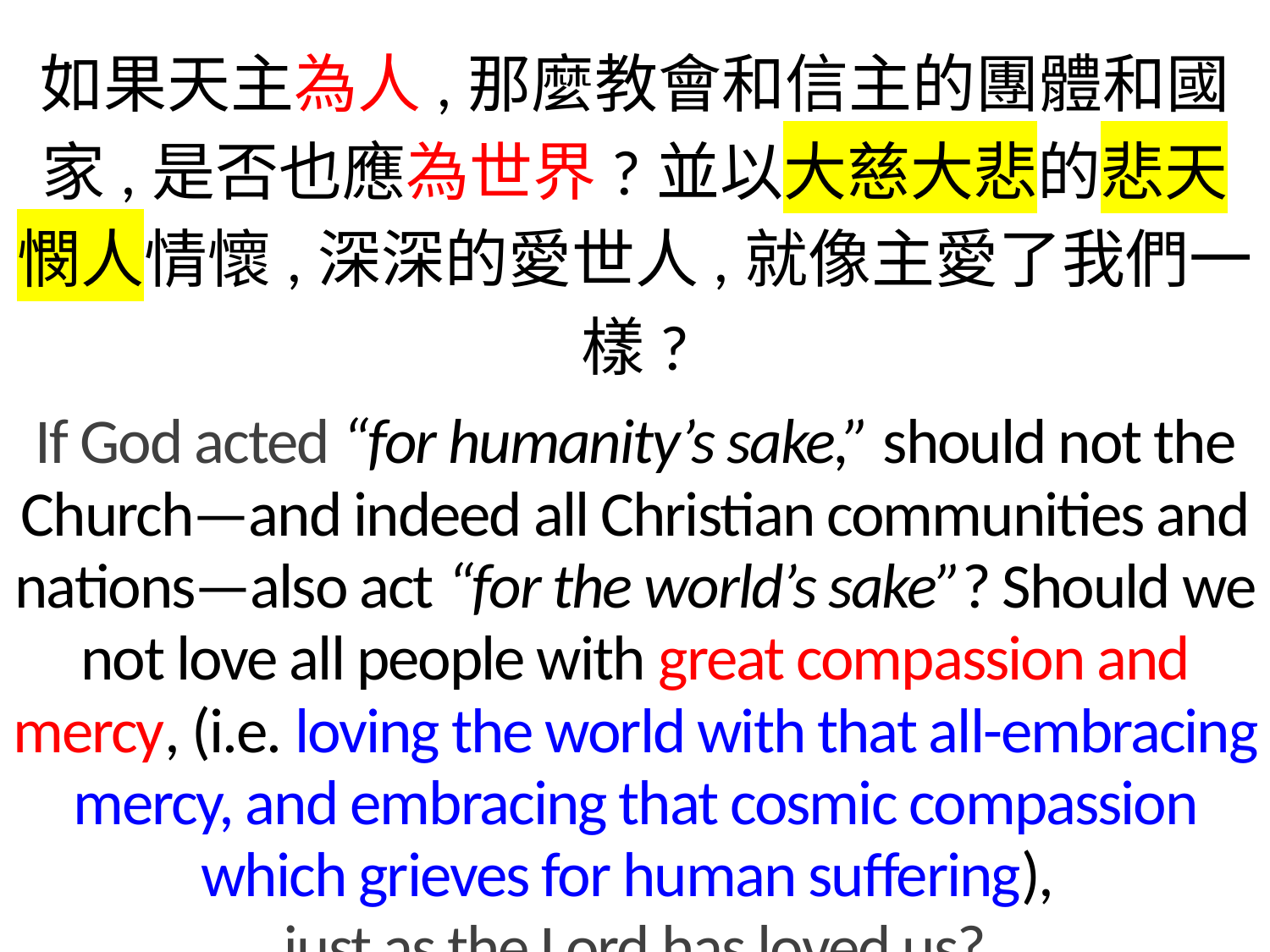

如果天主為人,那麼教會和信主的團體和國家,是否也應為世界?並以大慈大悲的悲天憫人情懷,深深的愛世人,就像主愛了我們一樣?
If God acted “for humanity’s sake,” should not the Church—and indeed all Christian communities and nations—also act “for the world’s sake”? Should we not love all people with great compassion and mercy, (i.e. loving the world with that all-embracing mercy, and embracing that cosmic compassion which grieves for human suffering),
just as the Lord has loved us?